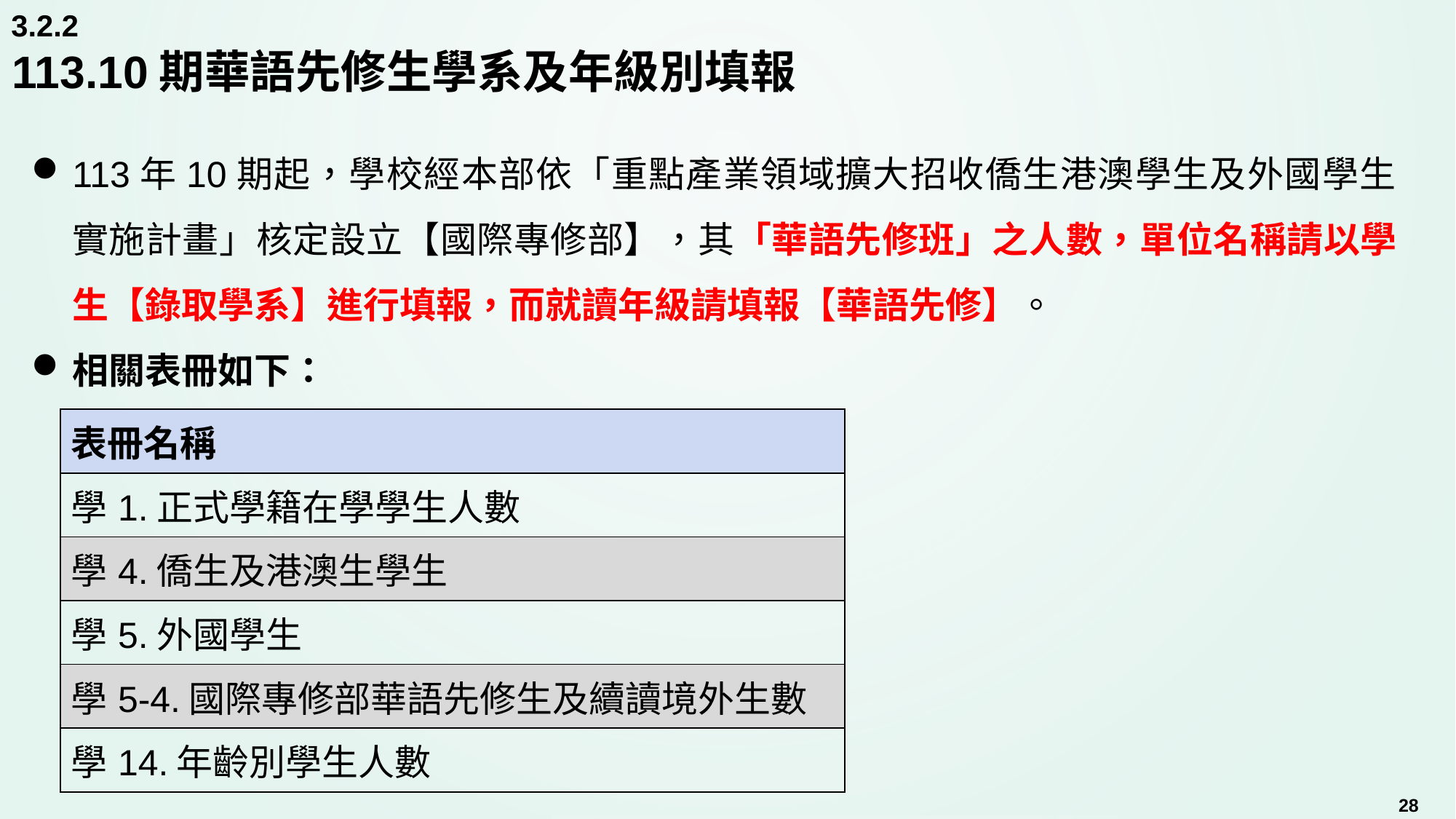

3.2.2
# 113.10期華語先修生學系及年級別填報

113年10期起，學校經本部依「重點產業領域擴大招收僑生港澳學生及外國學生實施計畫」核定設立【國際專修部】，其「華語先修班」之人數，單位名稱請以學生【錄取學系】進行填報，而就讀年級請填報【華語先修】。
相關表冊如下：
| 表冊名稱 |
| --- |
| 學1.正式學籍在學學生人數 |
| 學4.僑生及港澳生學生 |
| 學5.外國學生 |
| 學5-4.國際專修部華語先修生及續讀境外生數 |
| 學14.年齡別學生人數 |